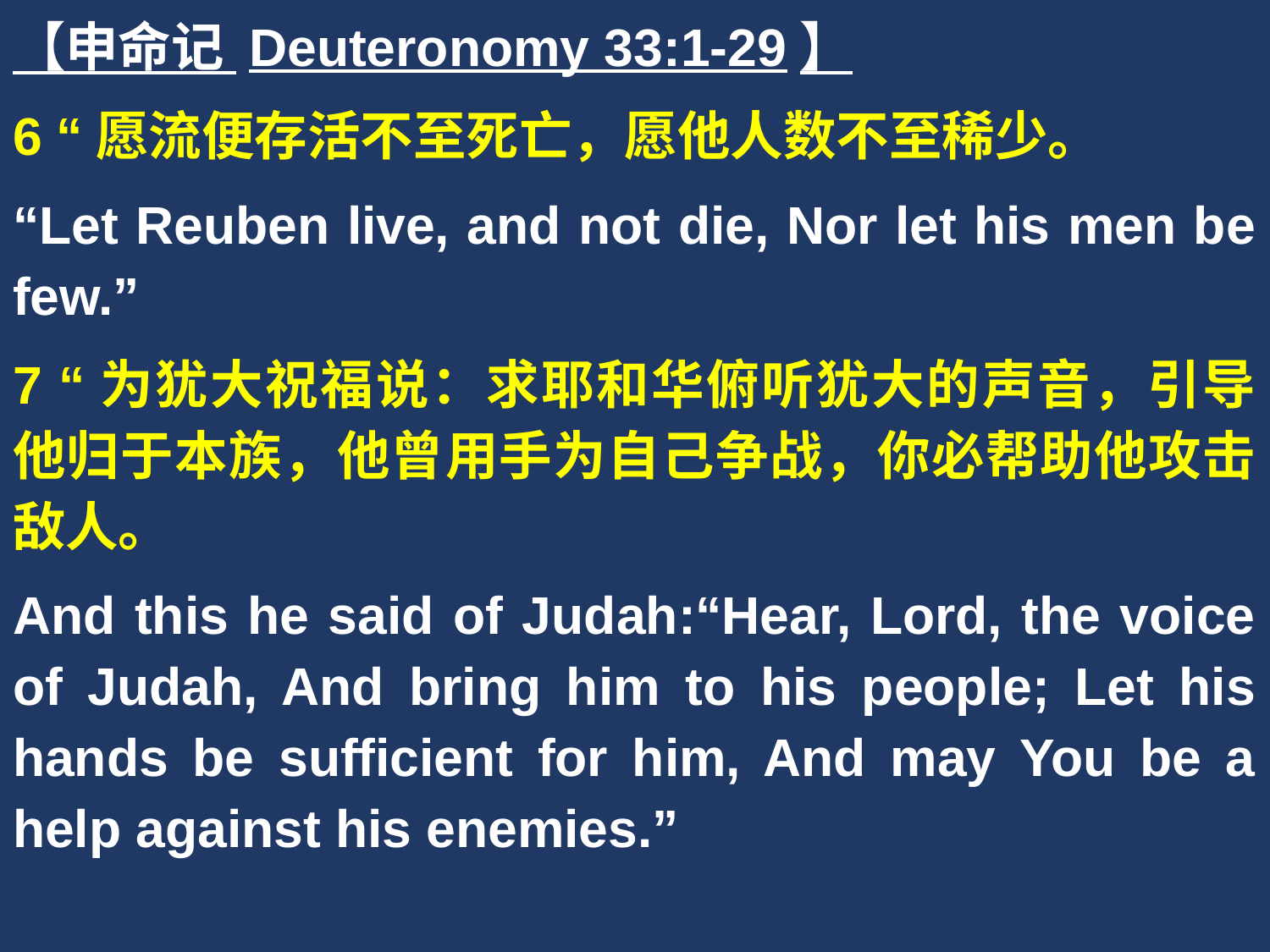

【申命记 Deuteronomy 33:1-29】
6 “愿流便存活不至死亡，愿他人数不至稀少。
“Let Reuben live, and not die, Nor let his men be few.”
7 “为犹大祝福说：求耶和华俯听犹大的声音，引导他归于本族，他曾用手为自己争战，你必帮助他攻击敌人。
And this he said of Judah:“Hear, Lord, the voice of Judah, And bring him to his people; Let his hands be sufficient for him, And may You be a help against his enemies.”